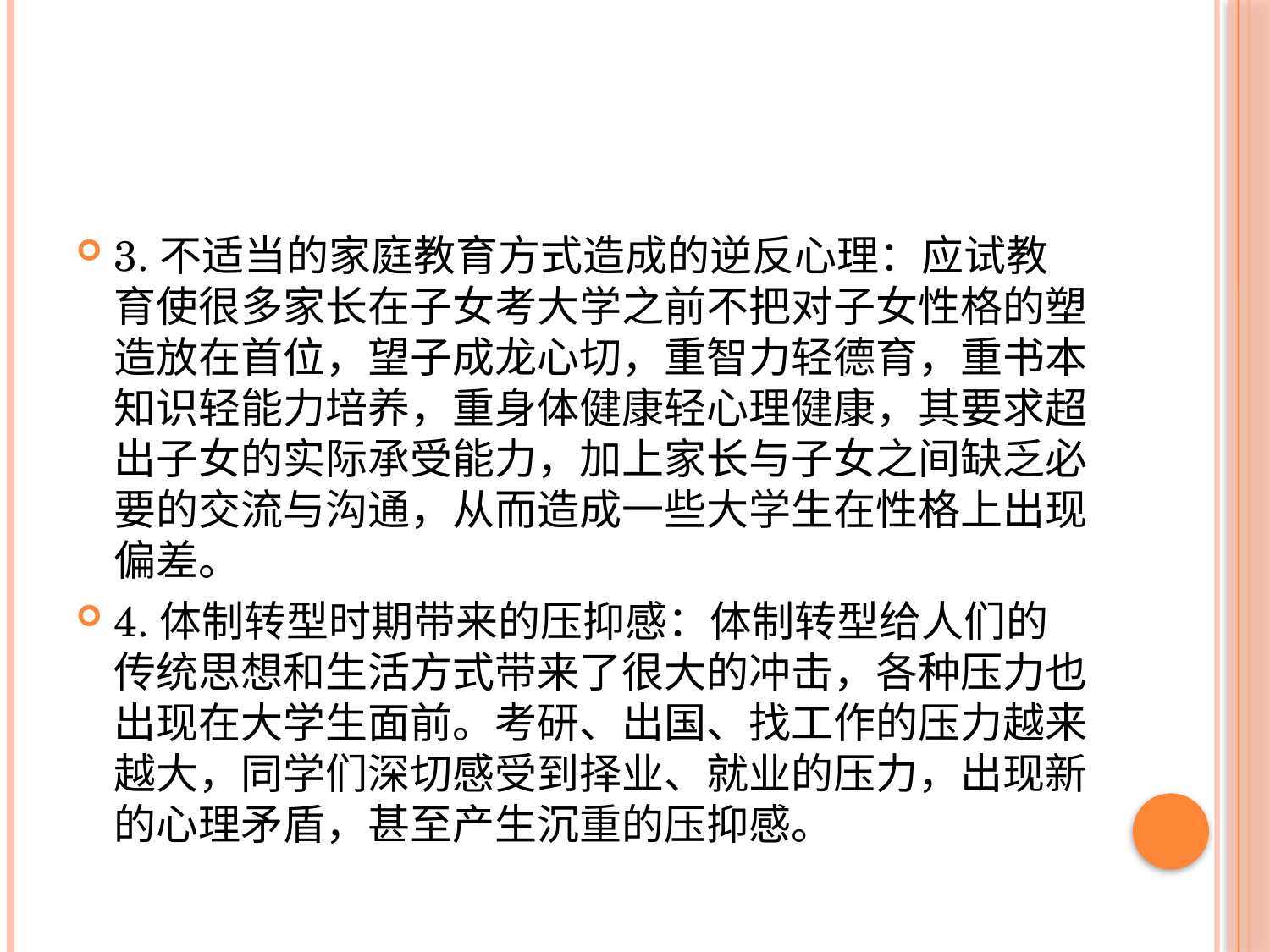

#
3.不适当的家庭教育方式造成的逆反心理：应试教育使很多家长在子女考大学之前不把对子女性格的塑造放在首位，望子成龙心切，重智力轻德育，重书本知识轻能力培养，重身体健康轻心理健康，其要求超出子女的实际承受能力，加上家长与子女之间缺乏必要的交流与沟通，从而造成一些大学生在性格上出现偏差。
4.体制转型时期带来的压抑感：体制转型给人们的传统思想和生活方式带来了很大的冲击，各种压力也出现在大学生面前。考研、出国、找工作的压力越来越大，同学们深切感受到择业、就业的压力，出现新的心理矛盾，甚至产生沉重的压抑感。